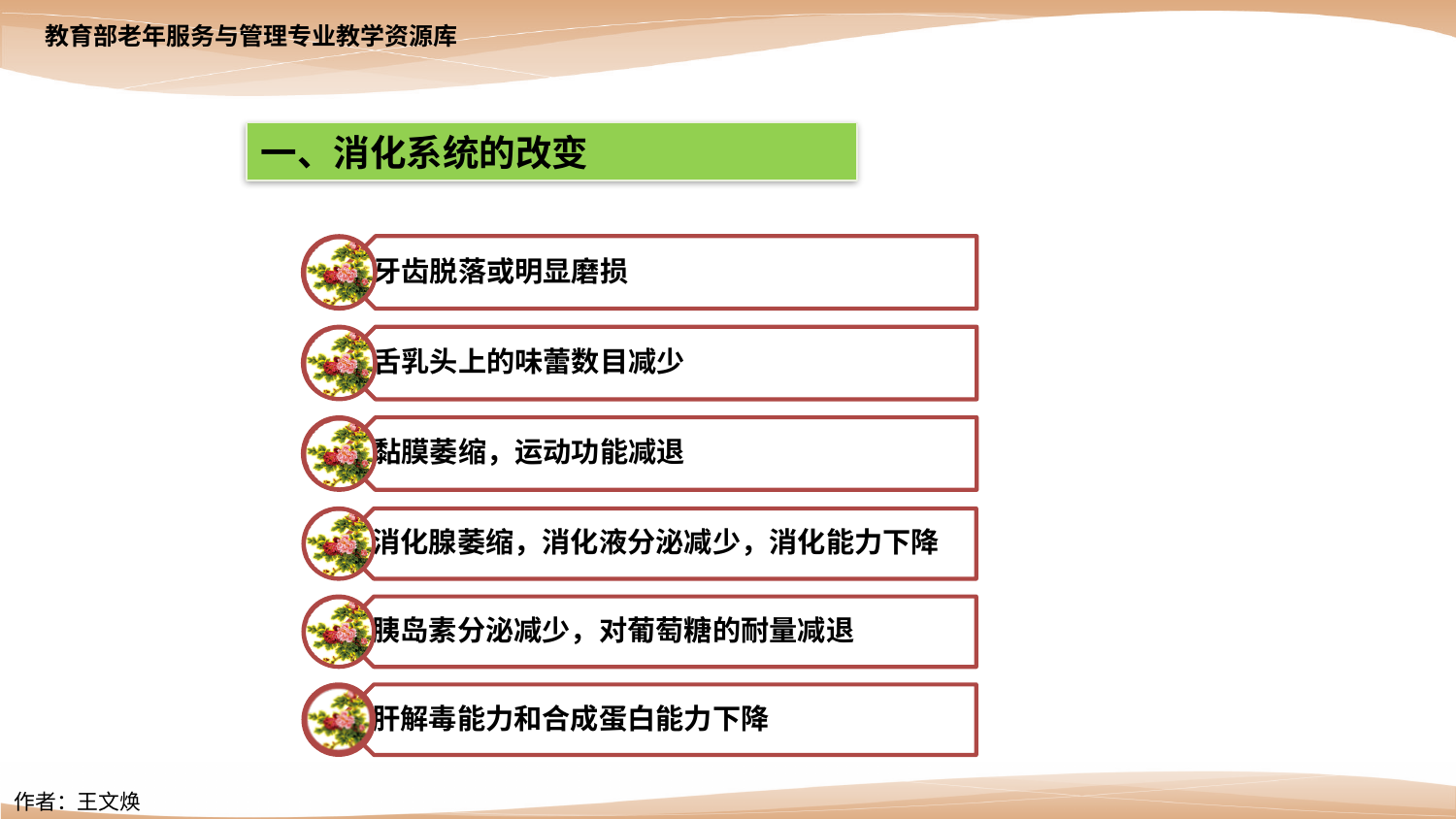

一、消化系统的改变
牙齿脱落或明显磨损
舌乳头上的味蕾数目减少
黏膜萎缩，运动功能减退
消化腺萎缩，消化液分泌减少，消化能力下降
胰岛素分泌减少，对葡萄糖的耐量减退
肝解毒能力和合成蛋白能力下降